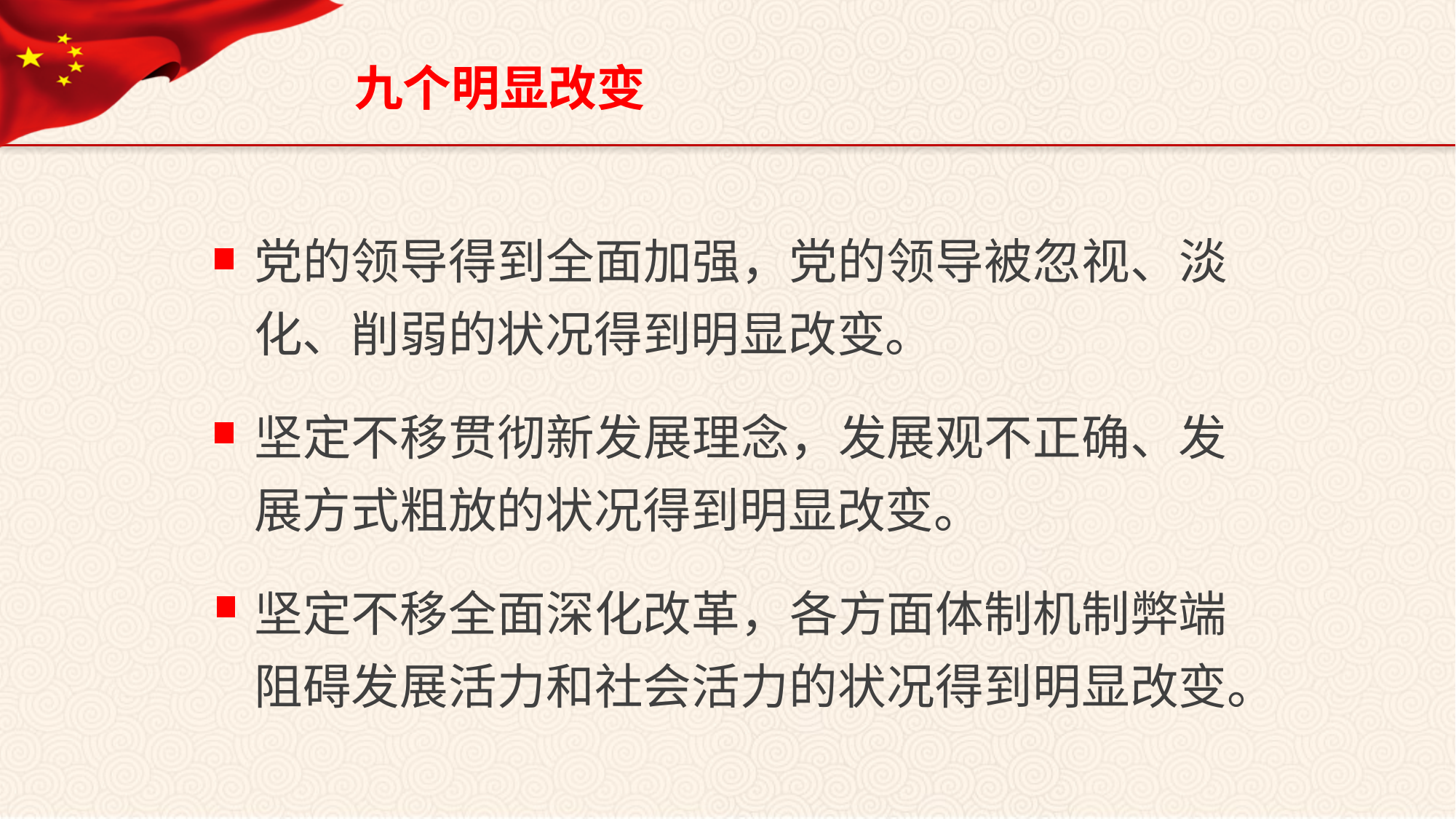

九个明显改变
党的领导得到全面加强，党的领导被忽视、淡化、削弱的状况得到明显改变。
坚定不移贯彻新发展理念，发展观不正确、发展方式粗放的状况得到明显改变。
坚定不移全面深化改革，各方面体制机制弊端阻碍发展活力和社会活力的状况得到明显改变。